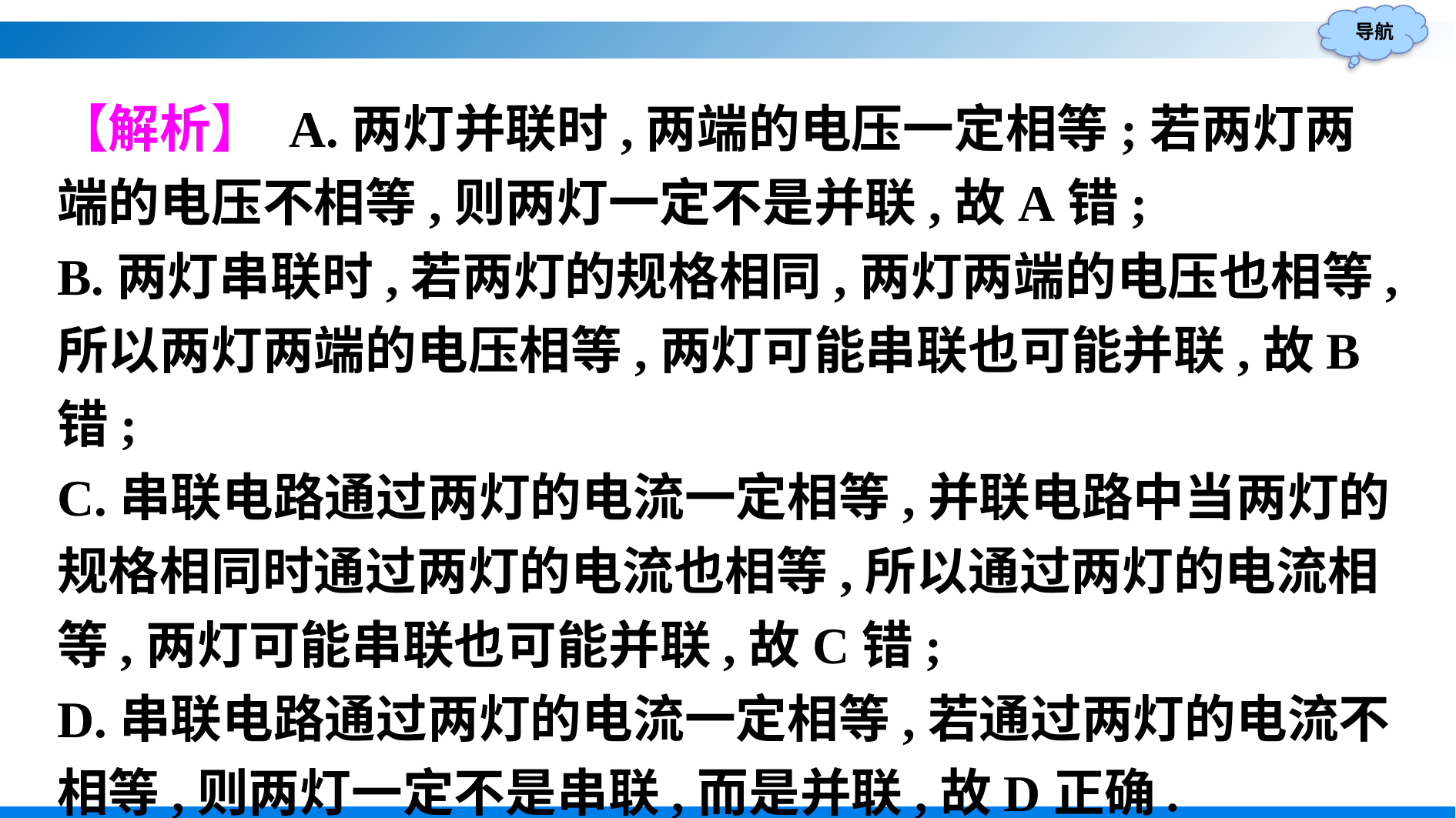

【解析】 A.两灯并联时,两端的电压一定相等;若两灯两端的电压不相等,则两灯一定不是并联,故A错;
B.两灯串联时,若两灯的规格相同,两灯两端的电压也相等,所以两灯两端的电压相等,两灯可能串联也可能并联,故B错;
C.串联电路通过两灯的电流一定相等,并联电路中当两灯的规格相同时通过两灯的电流也相等,所以通过两灯的电流相等,两灯可能串联也可能并联,故C错;
D.串联电路通过两灯的电流一定相等,若通过两灯的电流不相等,则两灯一定不是串联,而是并联,故D正确.